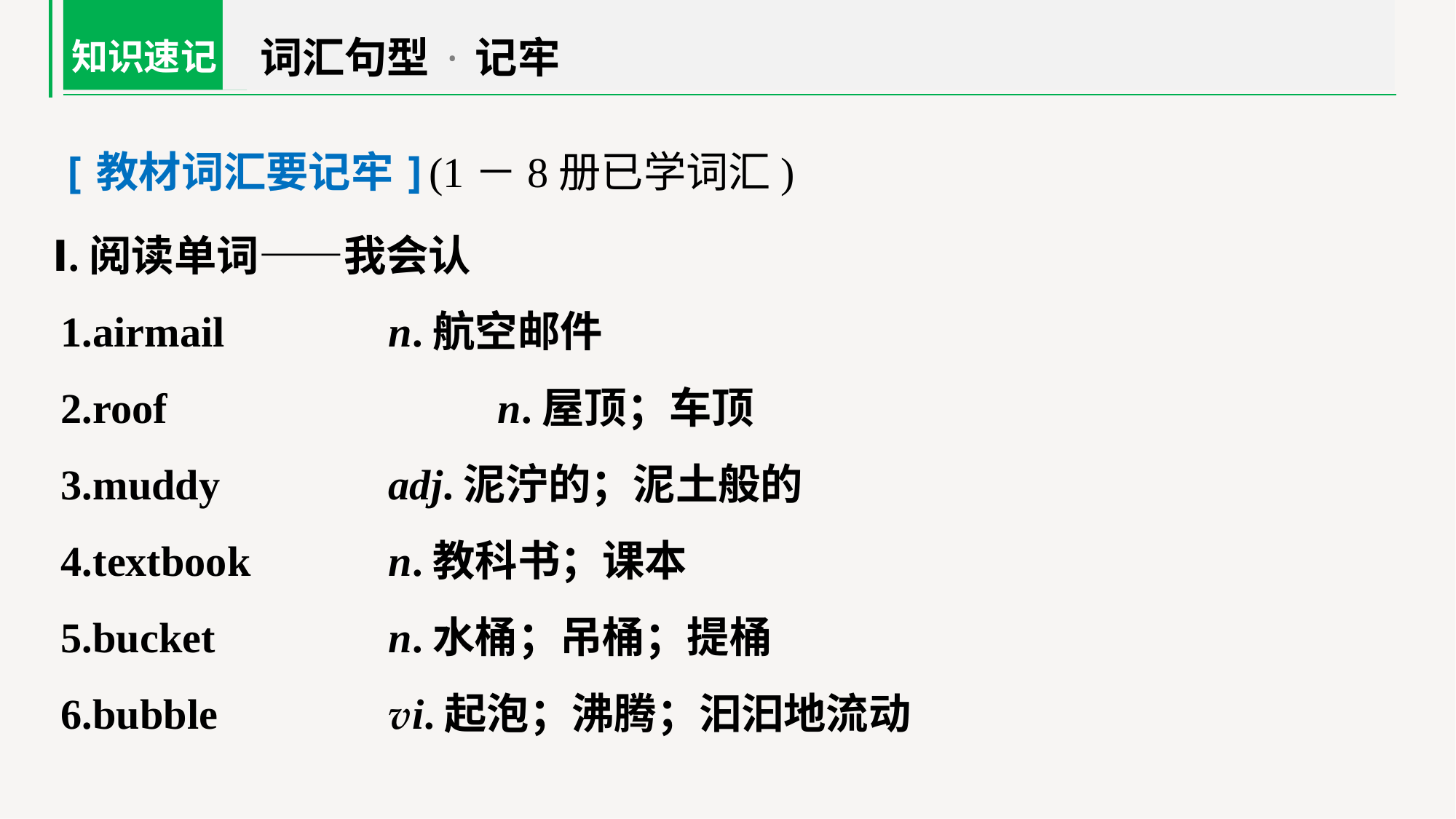

词汇句型·记牢
知识速记
[教材词汇要记牢](1－8册已学词汇)
Ⅰ.阅读单词——我会认
1.airmail 		n.航空邮件
2.roof 			n.屋顶；车顶
3.muddy 		adj.泥泞的；泥土般的
4.textbook 		n.教科书；课本
5.bucket 		n.水桶；吊桶；提桶
6.bubble 		vi.起泡；沸腾；汩汩地流动